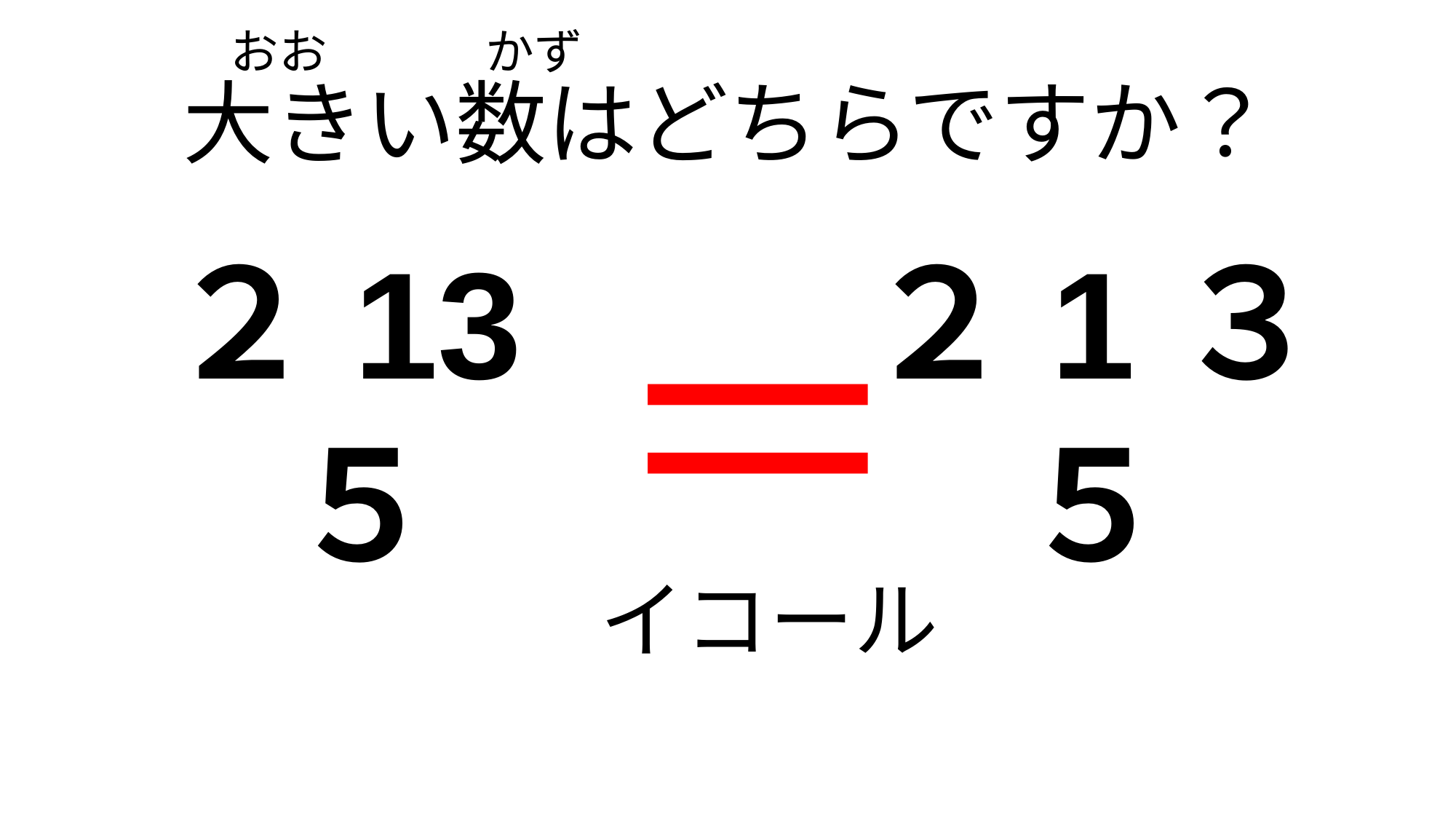

おお
かず
大きい数はどちらですか？
＝
２13５
２1３５
イコール